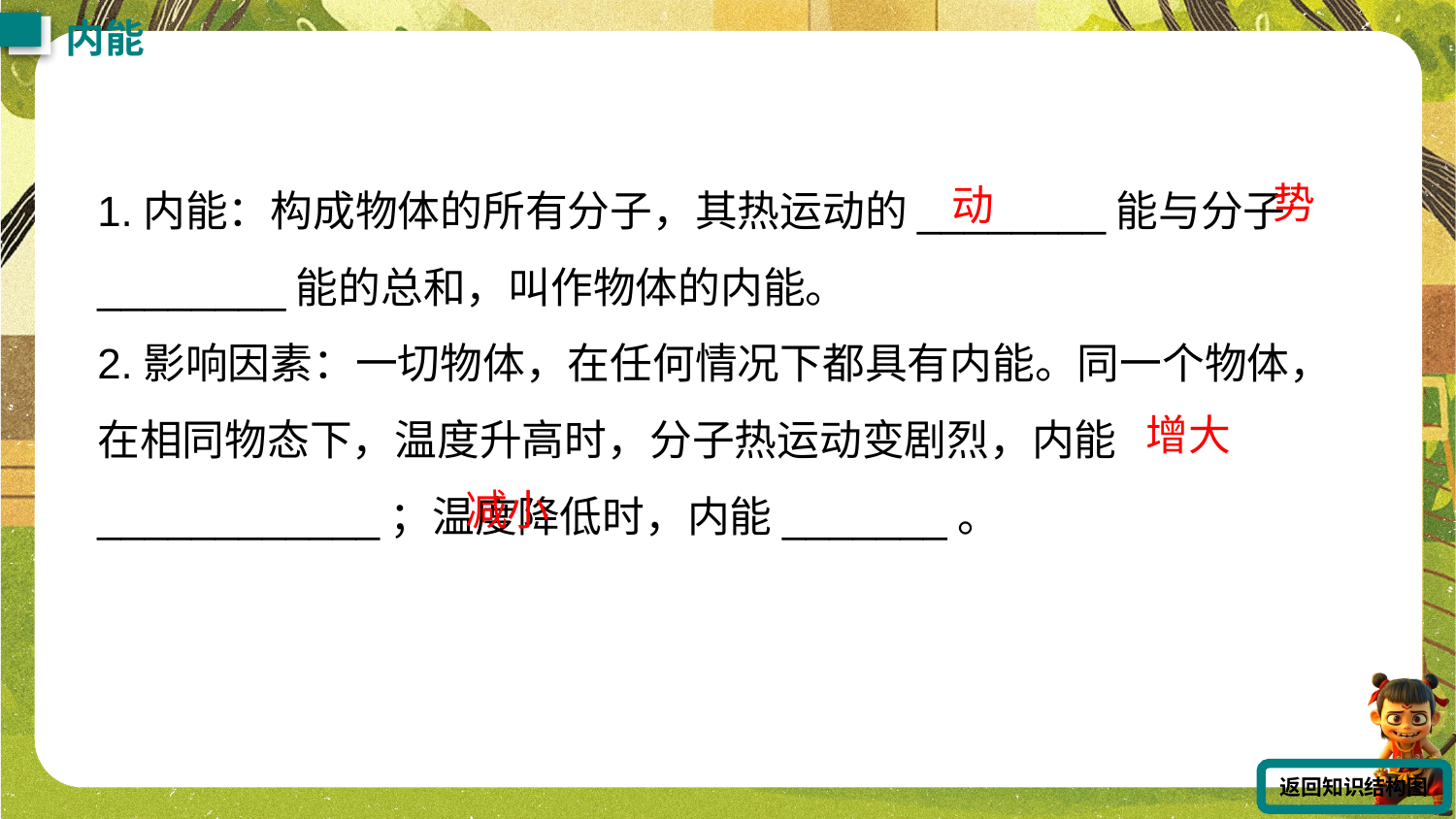

内能

1.内能：构成物体的所有分子，其热运动的________能与分子________能的总和，叫作物体的内能。
2.影响因素：一切物体，在任何情况下都具有内能。同一个物体，在相同物态下，温度升高时，分子热运动变剧烈，内能____________；温度降低时，内能_______。
势
动
增大
减小
返回知识结构图